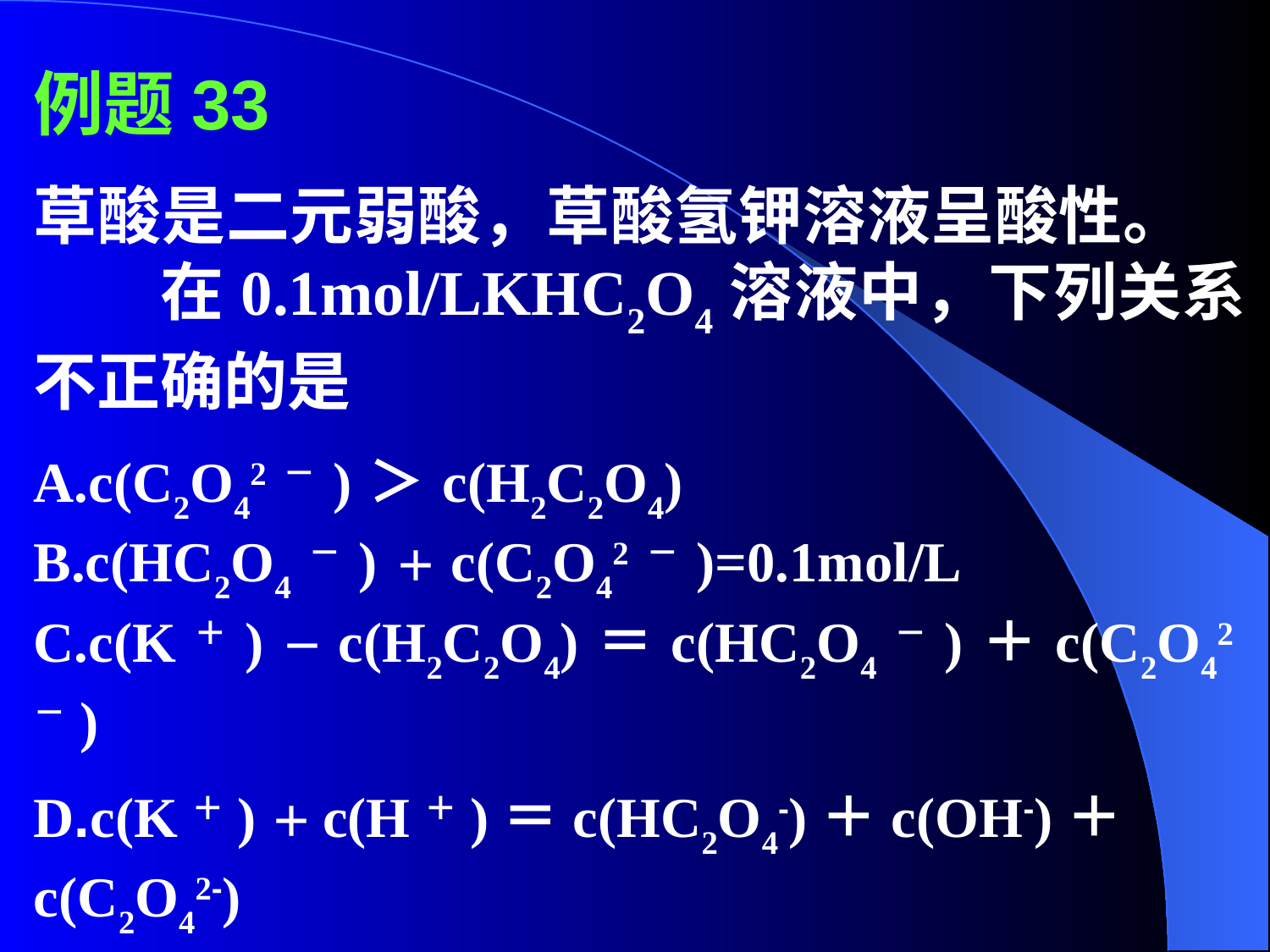

例题33
草酸是二元弱酸，草酸氢钾溶液呈酸性。             在0.1mol/LKHC2O4溶液中，下列关系不正确的是
A.c(C2O42－)＞c(H2C2O4)                                 B.c(HC2O4－)＋c(C2O42－)=0.1mol/L                 C.c(K＋)－c(H2C2O4)＝c(HC2O4－)＋c(C2O42－)
D.c(K＋)＋c(H＋)＝c(HC2O4-)＋c(OH-)＋c(C2O42-)

83